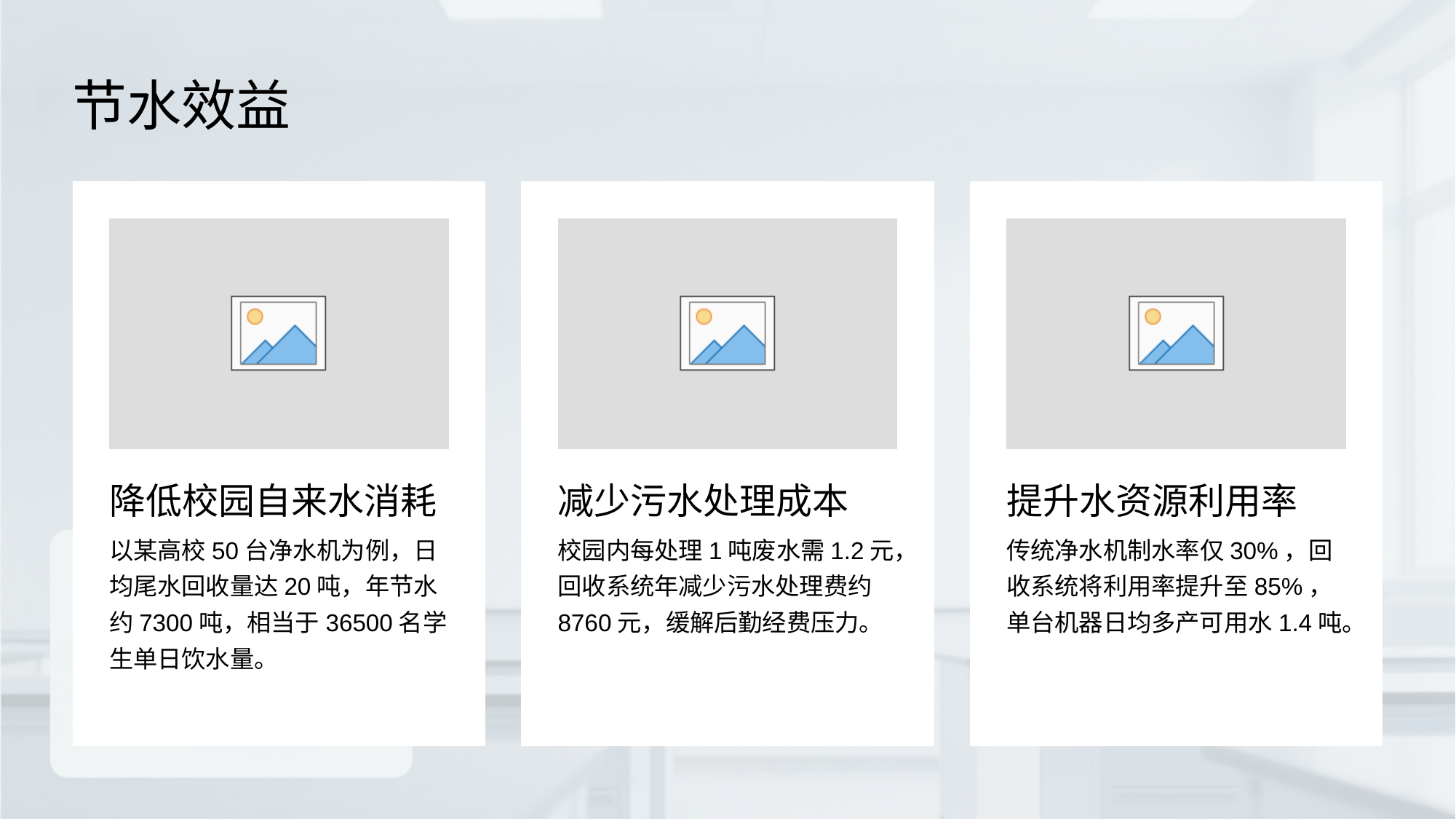

节水效益

降低校园自来水消耗
减少污水处理成本
提升水资源利用率
以某高校50台净水机为例，日均尾水回收量达20吨，年节水约7300吨，相当于36500名学生单日饮水量。
校园内每处理1吨废水需1.2元，回收系统年减少污水处理费约8760元，缓解后勤经费压力。
传统净水机制水率仅30%，回收系统将利用率提升至85%，单台机器日均多产可用水1.4吨。